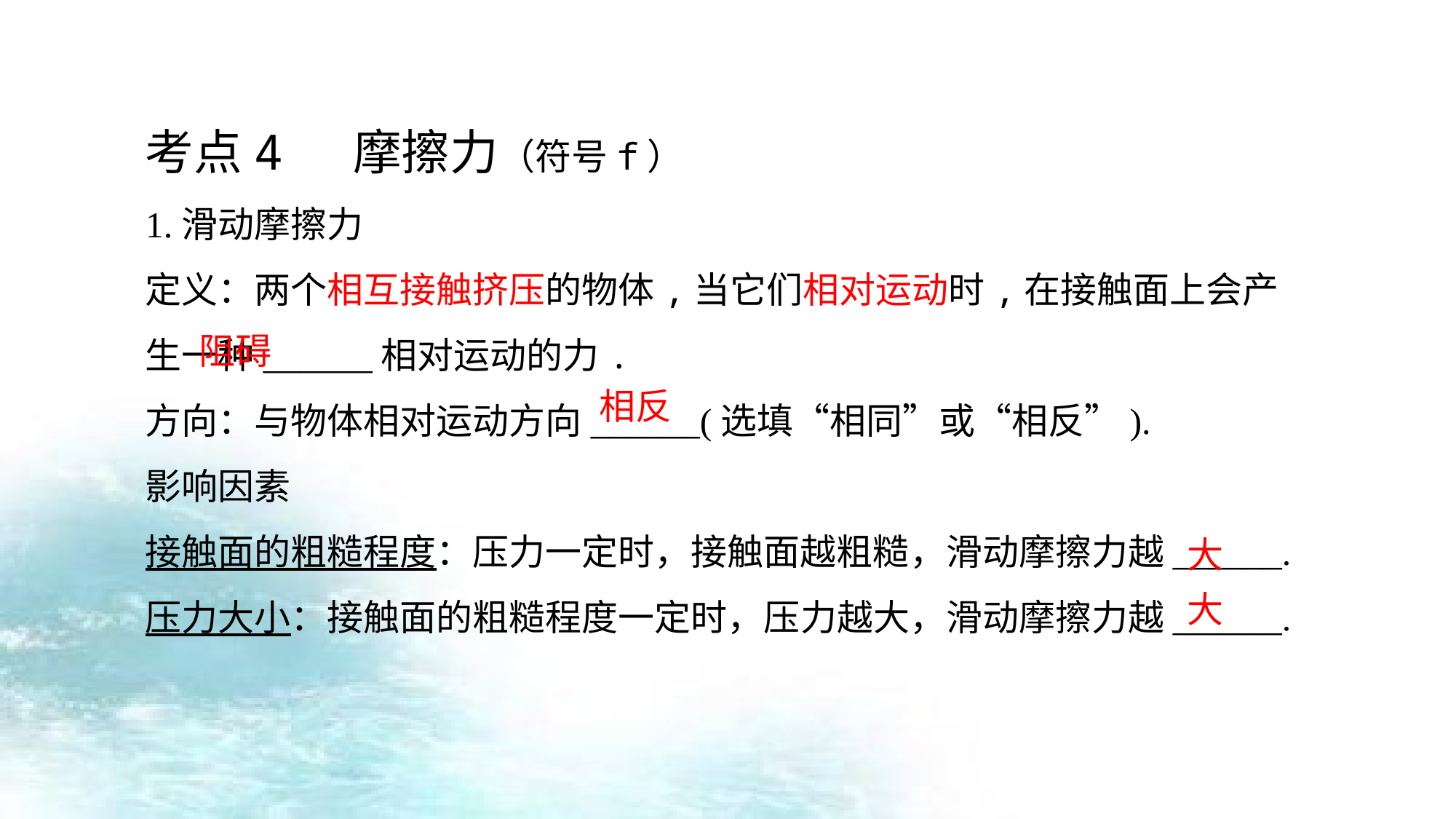

考点4  摩擦力（符号f）
1.滑动摩擦力
定义：两个相互接触挤压的物体,当它们相对运动时,在接触面上会产生一种______相对运动的力.
方向：与物体相对运动方向______(选填“相同”或“相反”).
影响因素
接触面的粗糙程度：压力一定时，接触面越粗糙，滑动摩擦力越______.
压力大小：接触面的粗糙程度一定时，压力越大，滑动摩擦力越______.
阻碍
相反
大
大